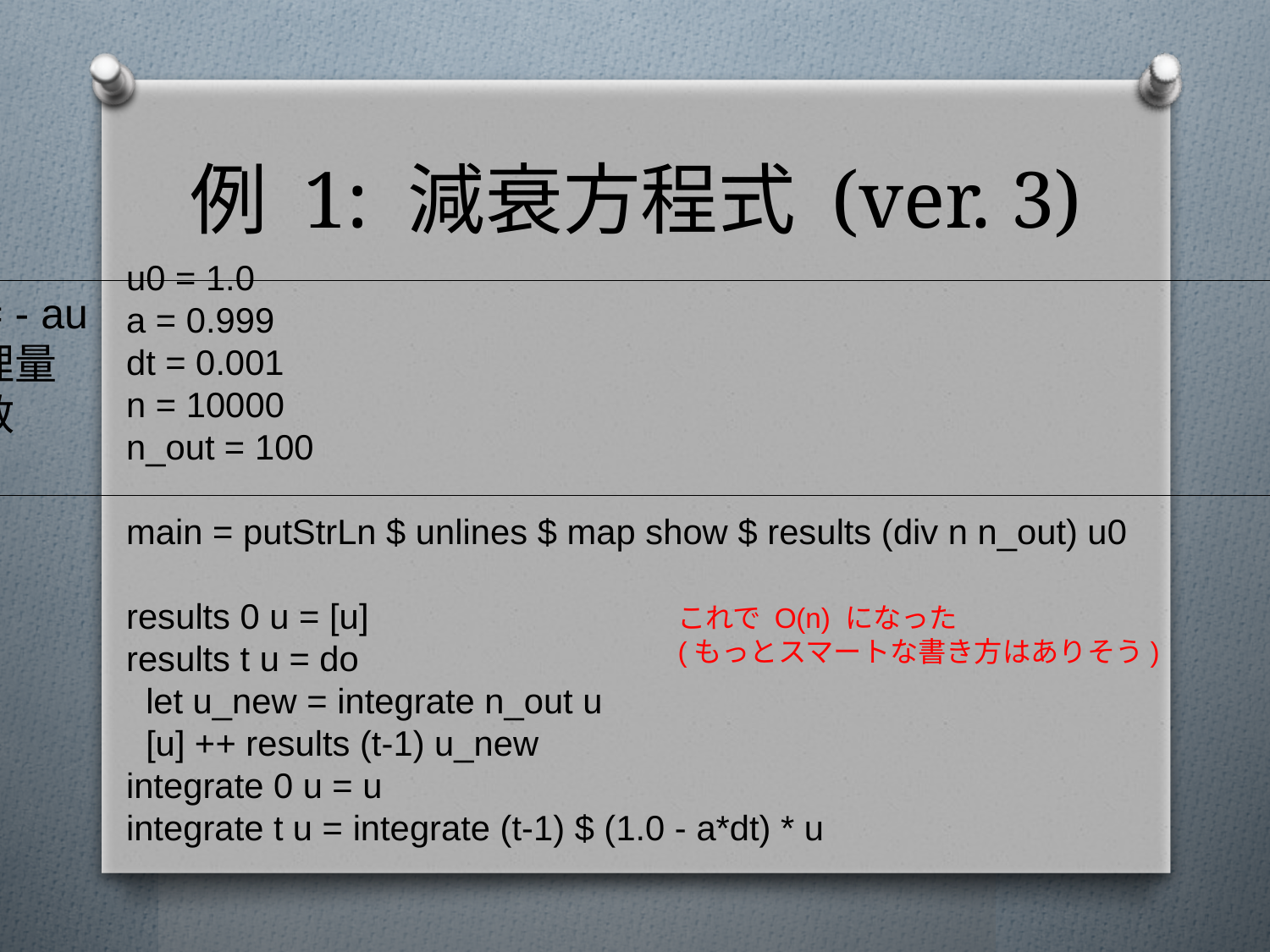

# 例 1: 減衰方程式 (ver. 3)
﻿u0 = 1.0
a = 0.999
dt = 0.001
n = 10000
n_out = 100

main = putStrLn $ unlines $ map show $ results (div n n_out) u0

results 0 u = [u]
results t u = do
  let u_new = integrate n_out u
  [u] ++ results (t-1) u_new
integrate 0 u = u
integrate t u = integrate (t-1) $ (1.0 - a*dt) * u
﻿du/dt = - au
u: 物理量
a: 定数
t: 時間
これで O(n) になった
(もっとスマートな書き方はありそう)